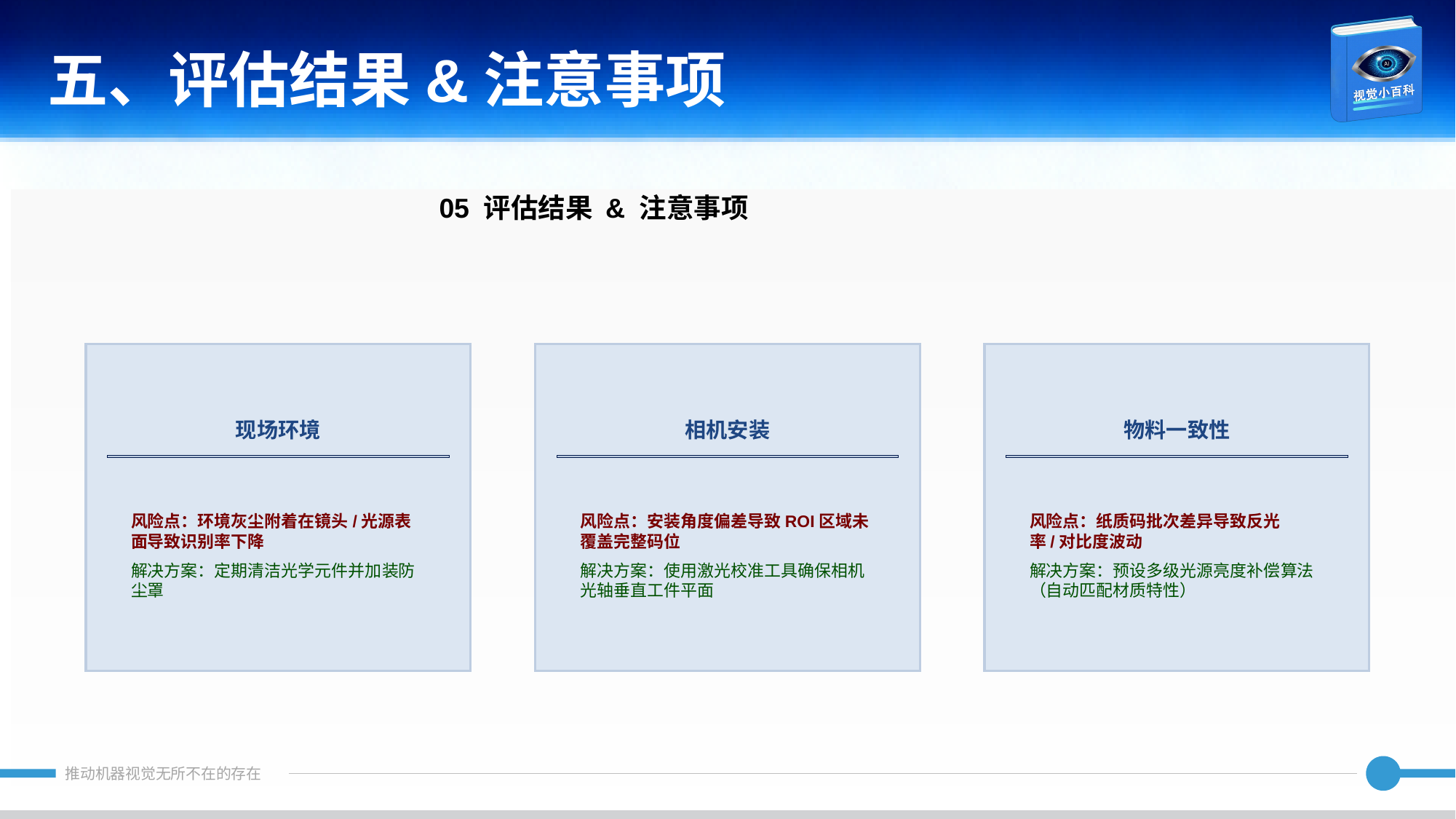

五、评估结果&注意事项

05 评估结果 & 注意事项

现场环境

相机安装

物料一致性

风险点：环境灰尘附着在镜头/光源表面导致识别率下降
解决方案：定期清洁光学元件并加装防尘罩

风险点：安装角度偏差导致ROI区域未覆盖完整码位
解决方案：使用激光校准工具确保相机光轴垂直工件平面

风险点：纸质码批次差异导致反光率/对比度波动
解决方案：预设多级光源亮度补偿算法（自动匹配材质特性）
10